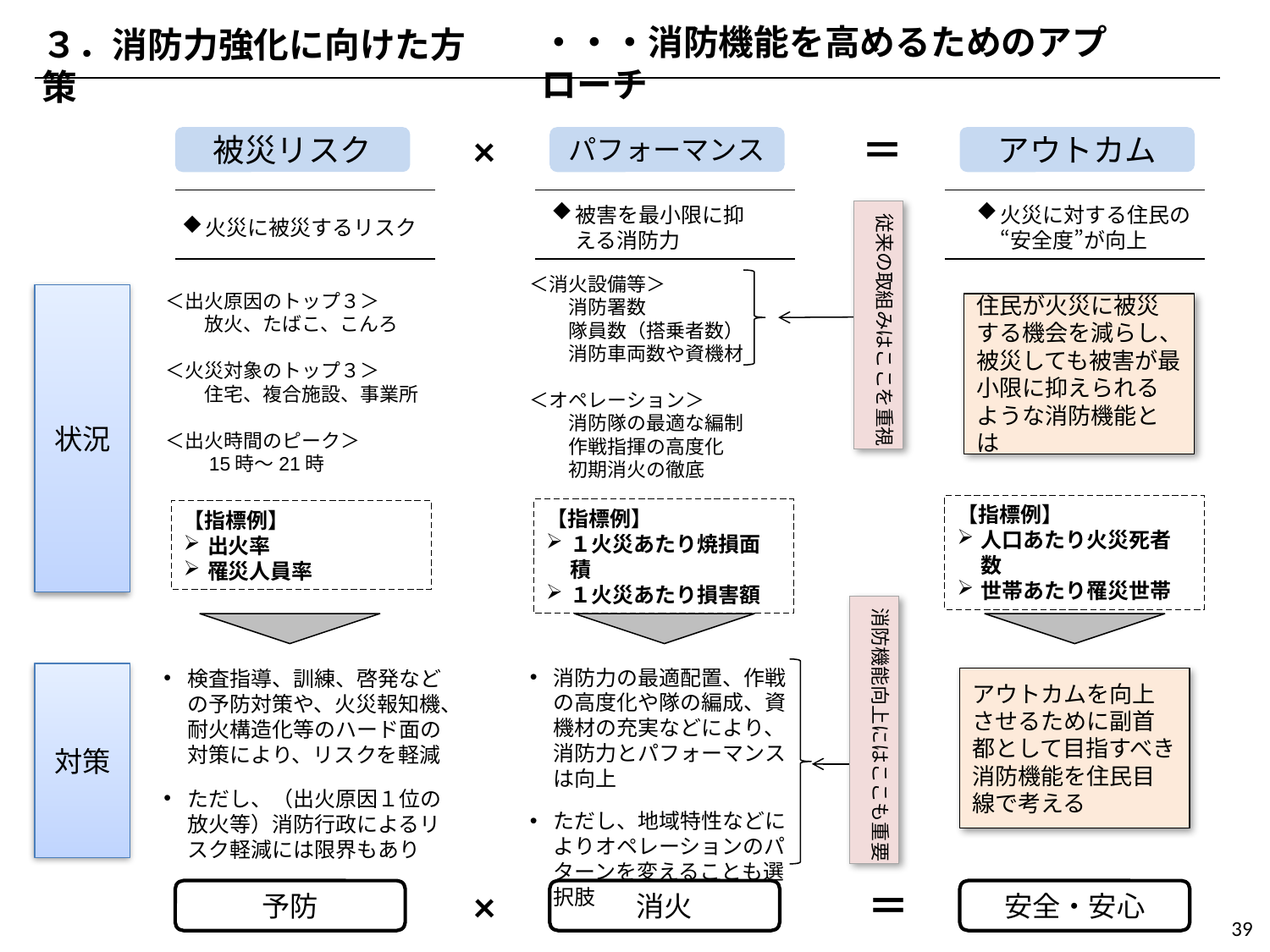

・・・消防機能を高めるためのアプローチ
３．消防力強化に向けた方策
×
＝
被災リスク
パフォーマンス
アウトカム
被害を最小限に抑える消防力
火災に対する住民の“安全度”が向上
従来の取組みはここを重視
火災に被災するリスク
＜消火設備等＞
　　消防署数
　　隊員数（搭乗者数）
　　消防車両数や資機材

＜オペレーション＞
　　消防隊の最適な編制
　　作戦指揮の高度化
　　初期消火の徹底

＜出火原因のトップ３＞
　　放火、たばこ、こんろ

＜火災対象のトップ３＞
　　住宅、複合施設、事業所

＜出火時間のピーク＞
　　15時～21時
状況
住民が火災に被災する機会を減らし、被災しても被害が最小限に抑えられるような消防機能とは
【指標例】
人口あたり火災死者数
世帯あたり罹災世帯
【指標例】
１火災あたり焼損面積
１火災あたり損害額
【指標例】
出火率
罹災人員率
消防機能向上にはここも重要

消防力の最適配置、作戦の高度化や隊の編成、資機材の充実などにより、消防力とパフォーマンスは向上

ただし、地域特性などによりオペレーションのパターンを変えることも選択肢
検査指導、訓練、啓発などの予防対策や、火災報知機、耐火構造化等のハード面の対策により、リスクを軽減

ただし、（出火原因１位の放火等）消防行政によるリスク軽減には限界もあり

対策
アウトカムを向上させるために副首都として目指すべき消防機能を住民目線で考える
×
＝
予防
消火
安全・安心
39